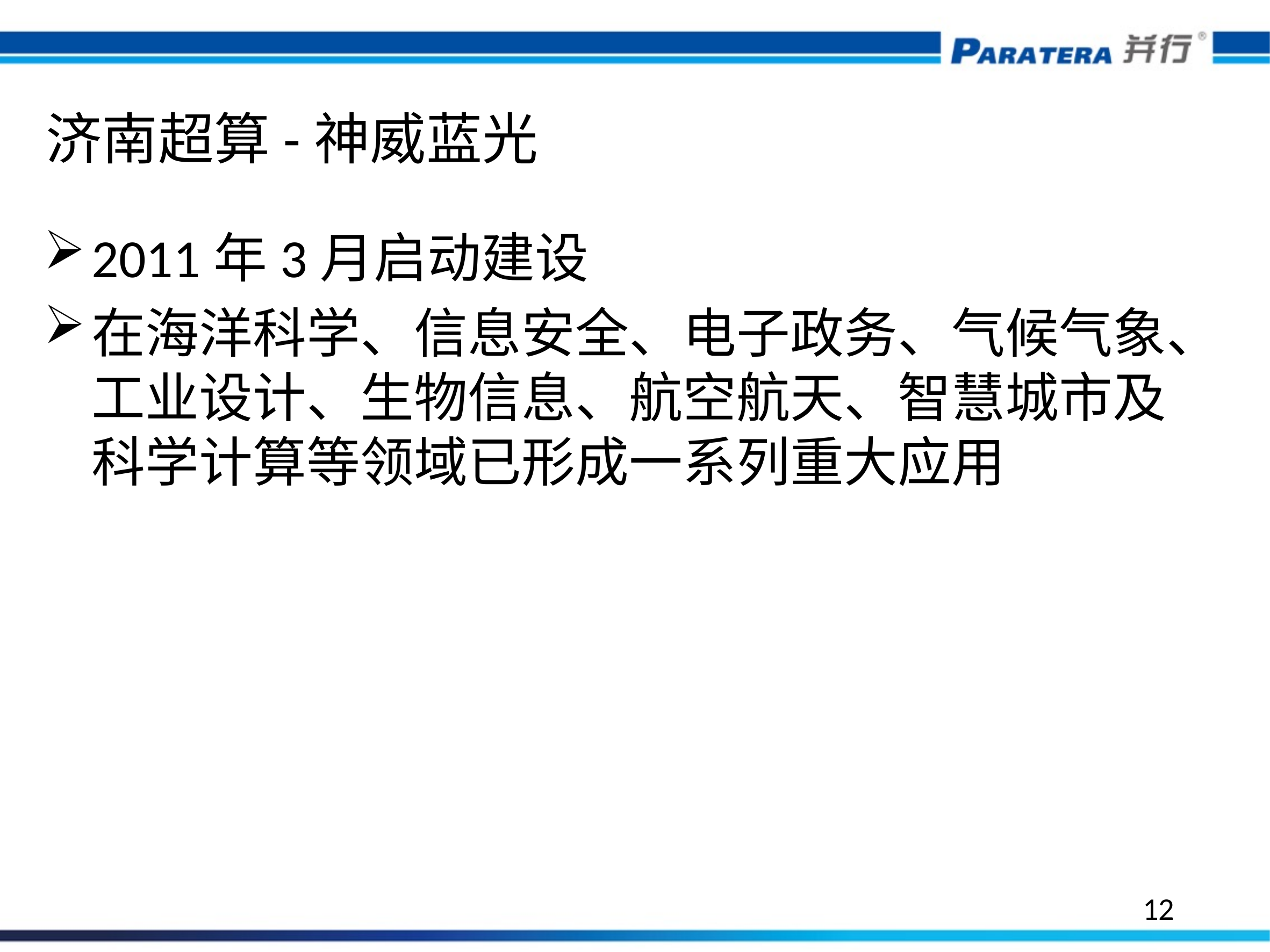

# 济南超算-神威蓝光
2011年3月启动建设
在海洋科学、信息安全、电子政务、气候气象、工业设计、生物信息、航空航天、智慧城市及科学计算等领域已形成一系列重大应用
12